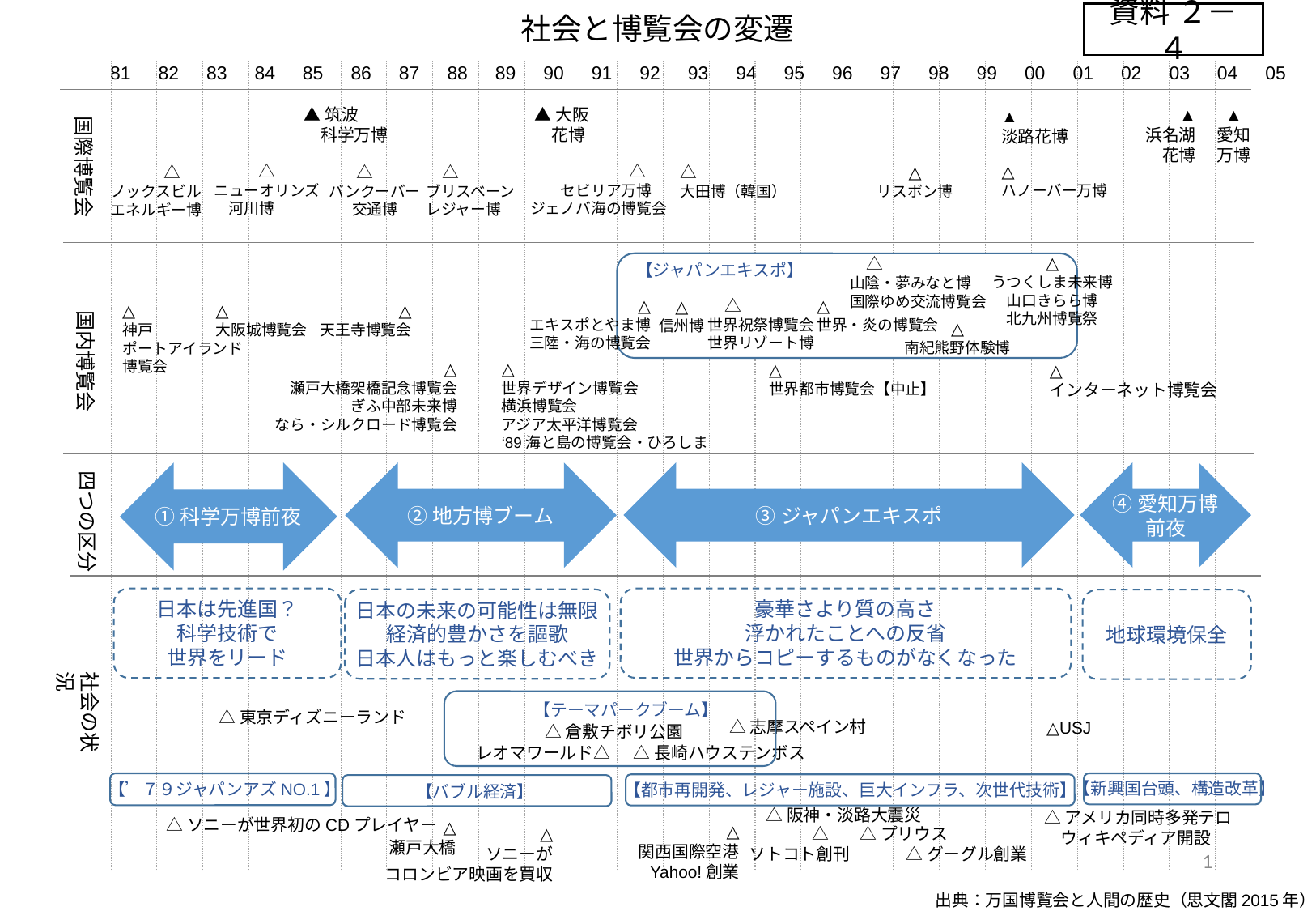

社会と博覧会の変遷
資料 ２－４
81　82　83　84　85　86　87　88　89　90　91　92　93　94　95　96　97　98　99　00　01　02　03　04　05
▲
浜名湖
　花博
▲
愛知
万博
④愛知万博前夜
地球環境保全
【新興国台頭、構造改革】

▲大阪
　花博
△
バンクーバー
交通博
　△
ブリスベーン
レジャー博
△
世界デザイン博覧会
横浜博覧会
アジア太平洋博覧会
‘89海と島の博覧会・ひろしま
△
瀬戸大橋架橋記念博覧会
ぎふ中部未来博
なら・シルクロード博覧会
②地方博ブーム
日本の未来の可能性は無限
経済的豊かさを謳歌
日本人はもっと楽しむべき

【テーマパークブーム】
△志摩スペイン村
△倉敷チボリ公園
△長崎ハウステンボス
レオマワールド△

【バブル経済】
△
ソニーが
コロンビア映画を買収
▲筑波
　科学万博
　△
ニューオリンズ
河川博
△
ノックスビル
　エネルギー博
△
神戸
ポートアイランド
博覧会
△
大阪城博覧会
①科学万博前夜
日本は先進国？
科学技術で
世界をリード
△東京ディズニーランド
【’７９ジャパンアズNO.1】

△ソニーが世界初のCDプレイヤー
▲
淡路花博
△
セビリア万博
ジェノバ海の博覧会
△
ハノーバー万博
△
大田博（韓国）
△
リスボン博
△
うつくしま未来博
山口きらら博
北九州博覧祭
　△
山陰・夢みなと博
国際ゆめ交流博覧会

【ジャパンエキスポ】
　△
世界祝祭博覧会
世界リゾート博
△
エキスポとやま博
三陸・海の博覧会
△
世界・炎の博覧会
△
信州博
△
南紀熊野体験博
△
世界都市博覧会【中止】
③ジャパンエキスポ
豪華さより質の高さ
浮かれたことへの反省
世界からコピーするものがなくなった
△USJ
【都市再開発、レジャー施設、巨大インフラ、次世代技術】

△阪神・淡路大震災
△
関西国際空港
Yahoo!創業
国際博覧会
△
天王寺博覧会
国内博覧会
△
インターネット博覧会
四つの区分
社会の状況
△アメリカ同時多発テロ
　ウィキペディア開設
△
瀬戸大橋
△
ソトコト創刊
△プリウス
1
△グーグル創業
出典：万国博覧会と人間の歴史（思文閣2015年）